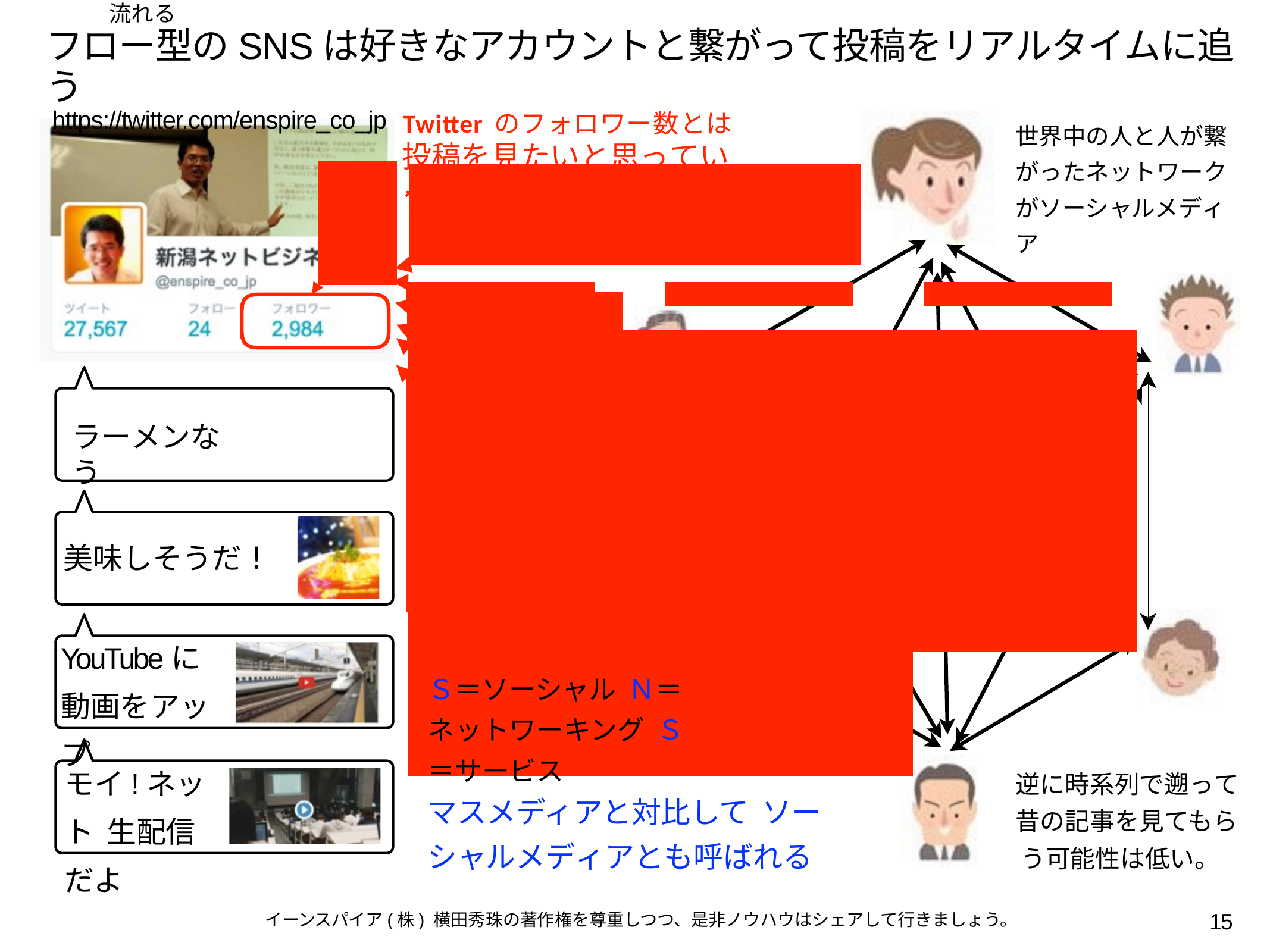

# フロー型のSNSは好きなアカウントと繋がって投稿をリアルタイムに追う
流れる
https://twitter.com/enspire_co_jp	Twitterのフォロワー数とは

世界中の人と人が繋  がったネットワーク  がソーシャルメディア

投稿を見たいと思っている

ファンの数

SNS
（Twitter、Facebook、LINE

ラーメンなう
）

美味しそうだ！

YouTubeに  動画をアップ

Ｓ＝ソーシャル  Ｎ＝ネットワーキング  Ｓ＝サービス

モイ!ネット  生配信だよ

逆に時系列で遡って
マスメディアと対比して  ソーシャルメディアとも呼ばれる
昔の記事を見てもら  う可能性は低い。
15
イーンスパイア(株) 横田秀珠の著作権を尊重しつつ、是非ノウハウはシェアして行きましょう。